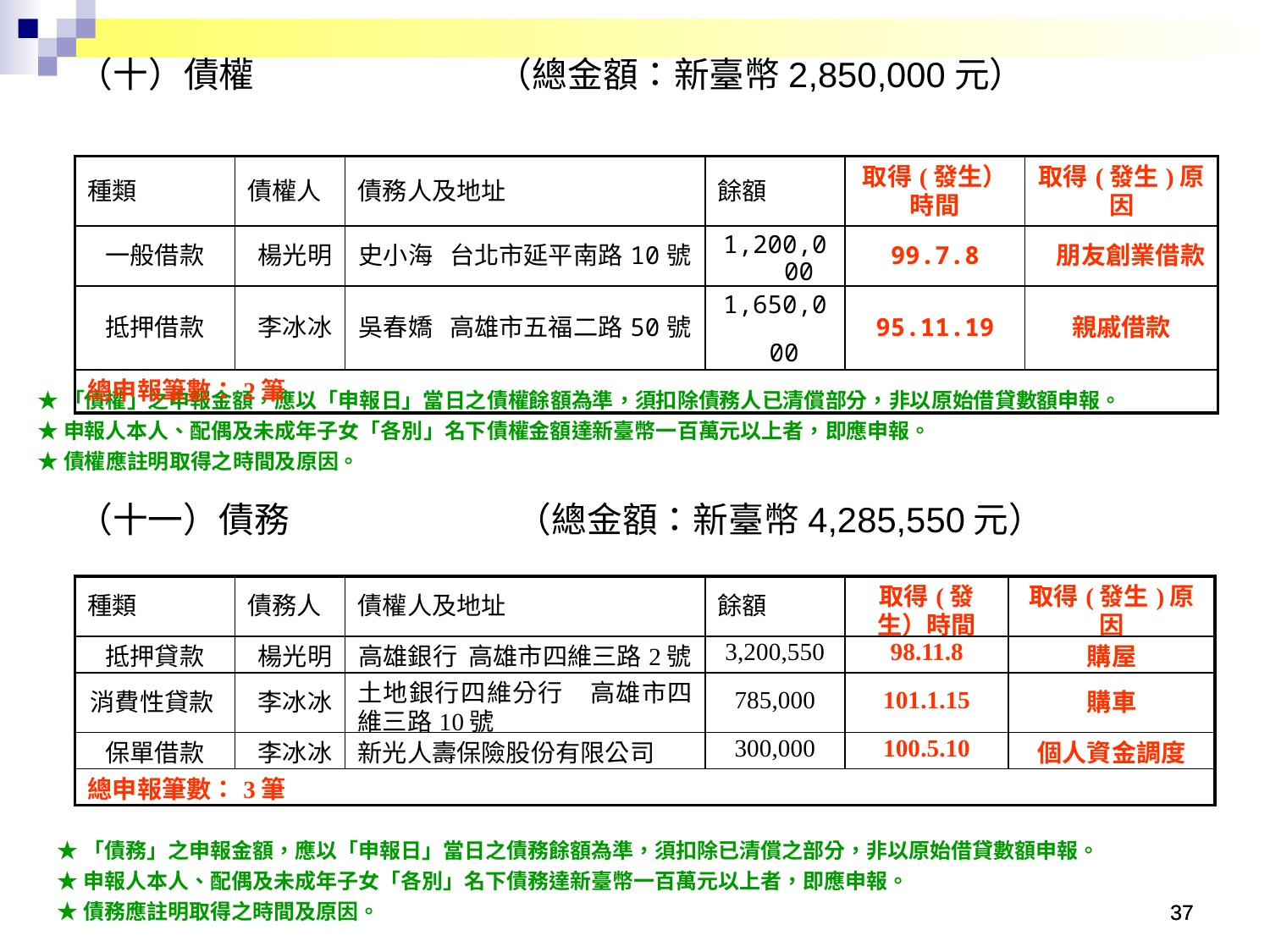

（十）債權                               （總金額：新臺幣2,850,000元）
| 種類 | 債權人 | 債務人及地址 | 餘額 | 取得(發生）時間 | 取得(發生)原因 |
| --- | --- | --- | --- | --- | --- |
| 一般借款 | 楊光明 | 史小海 台北市延平南路10號 | 1,200,000 | 99.7.8 | 朋友創業借款 |
| 抵押借款 | 李冰冰 | 吳春嬌 高雄市五福二路50號 | 1,650,000 | 95.11.19 | 親戚借款 |
| 總申報筆數：2筆 |  |  |  |  |  |
★「債權」之申報金額，應以「申報日」當日之債權餘額為準，須扣除債務人已清償部分，非以原始借貸數額申報。
★申報人本人、配偶及未成年子女「各別」名下債權金額達新臺幣一百萬元以上者，即應申報。
★債權應註明取得之時間及原因。
（十一）債務                             （總金額：新臺幣4,285,550元）
| 種類 | 債務人 | 債權人及地址 | 餘額 | 取得(發生）時間 | 取得(發生)原因 |
| --- | --- | --- | --- | --- | --- |
| 抵押貸款 | 楊光明 | 高雄銀行 高雄市四維三路2號 | 3,200,550 | 98.11.8 | 購屋 |
| 消費性貸款 | 李冰冰 | 土地銀行四維分行 高雄市四維三路10號 | 785,000 | 101.1.15 | 購車 |
| 保單借款 | 李冰冰 | 新光人壽保險股份有限公司 | 300,000 | 100.5.10 | 個人資金調度 |
| 總申報筆數：3筆 |  |  |  |  |  |
★「債務」之申報金額，應以「申報日」當日之債務餘額為準，須扣除已清償之部分，非以原始借貸數額申報。
★申報人本人、配偶及未成年子女「各別」名下債務達新臺幣一百萬元以上者，即應申報。
★債務應註明取得之時間及原因。
37
37